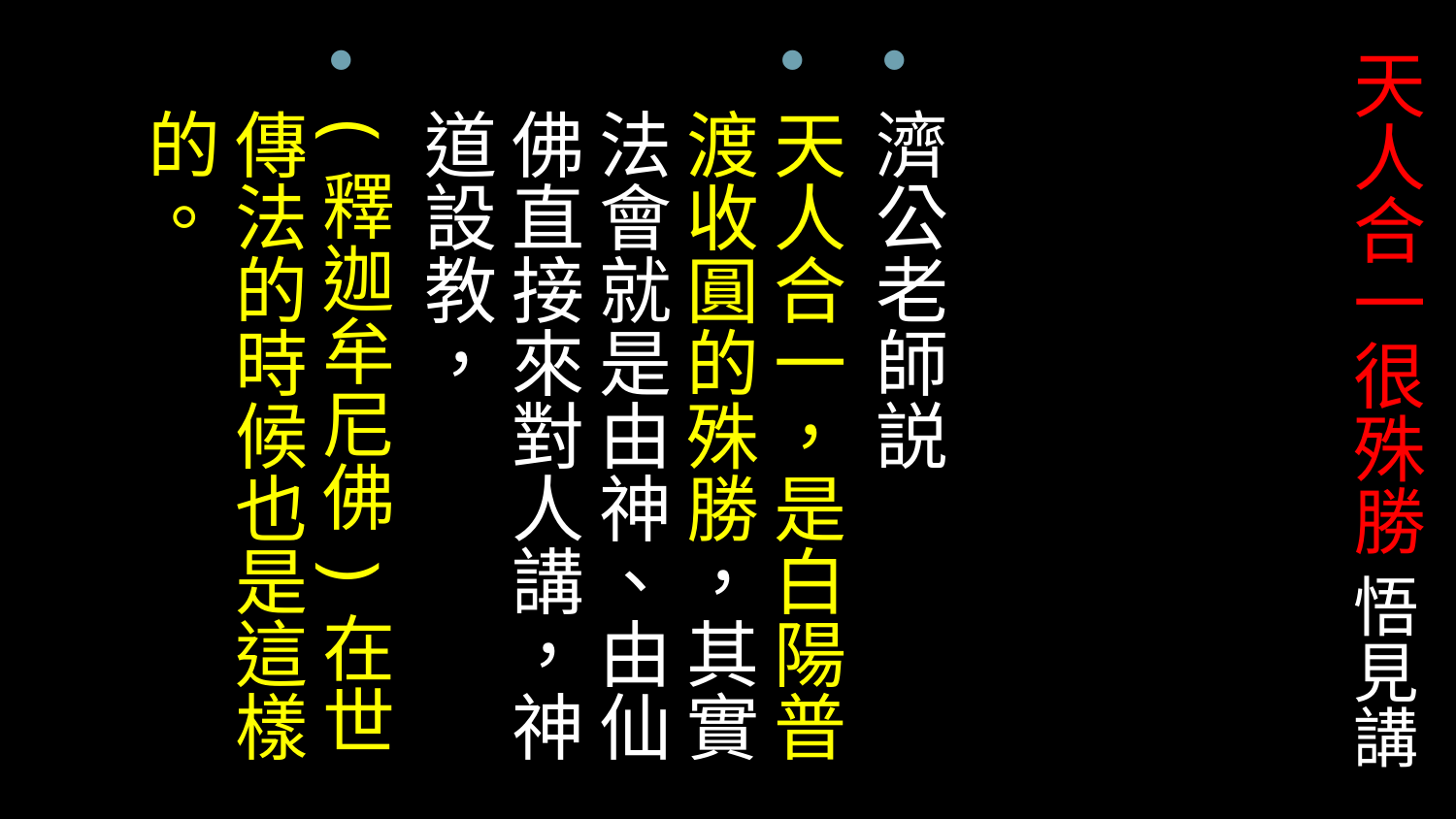

# 天人合一很殊勝 悟見講
濟公老師説
天人合一，是白陽普渡收圓的殊勝，其實法會就是由神、由仙佛直接來對人講，神道設教，
(釋迦牟尼佛)在世傳法的時候也是這樣的。